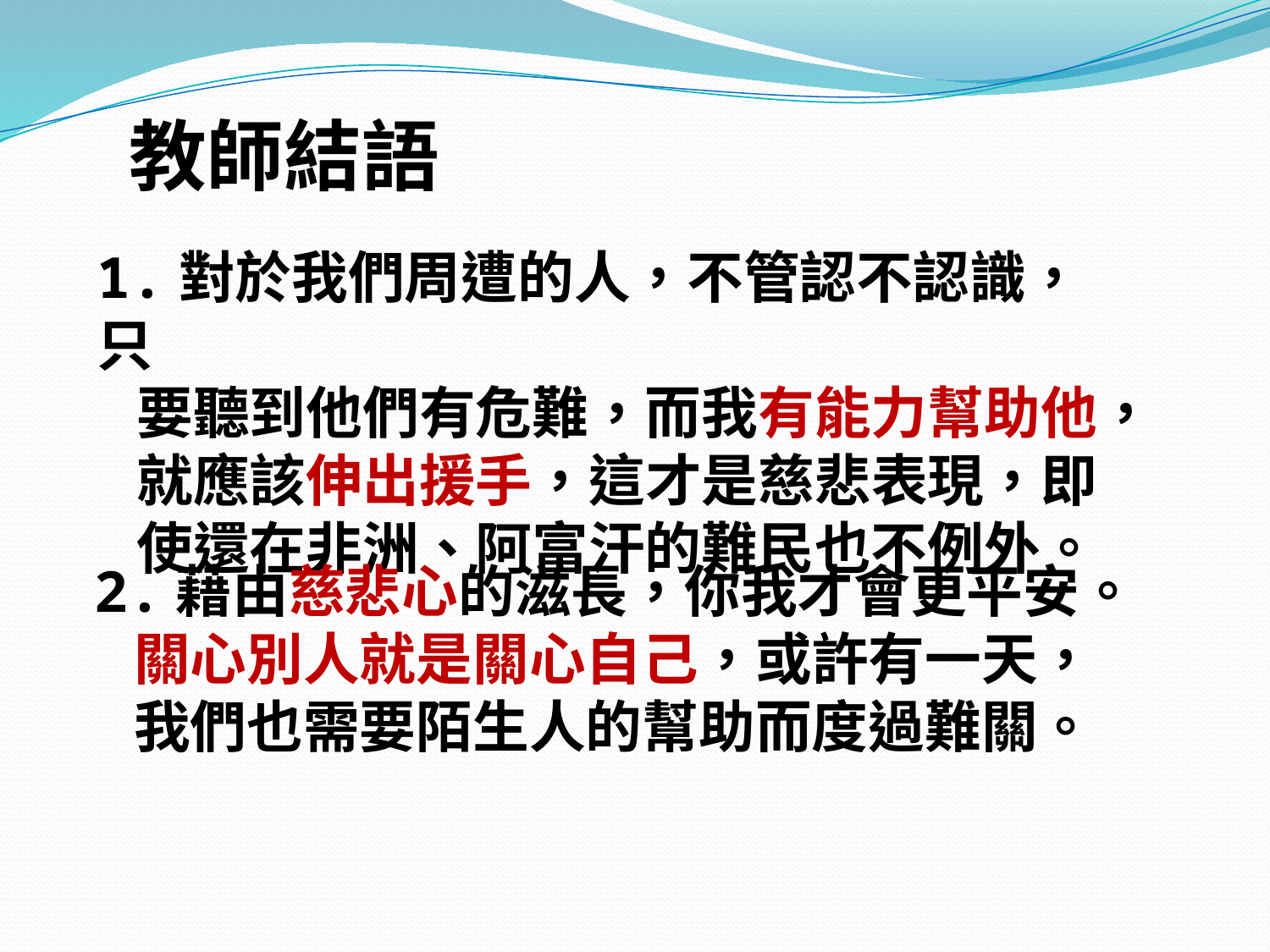

教師結語
1.對於我們周遭的人，不管認不認識，只
  要聽到他們有危難，而我有能力幫助他，
  就應該伸出援手，這才是慈悲表現，即
  使還在非洲、阿富汗的難民也不例外。
2.藉由慈悲心的滋長，你我才會更平安。
  關心別人就是關心自己，或許有一天，
  我們也需要陌生人的幫助而度過難關。